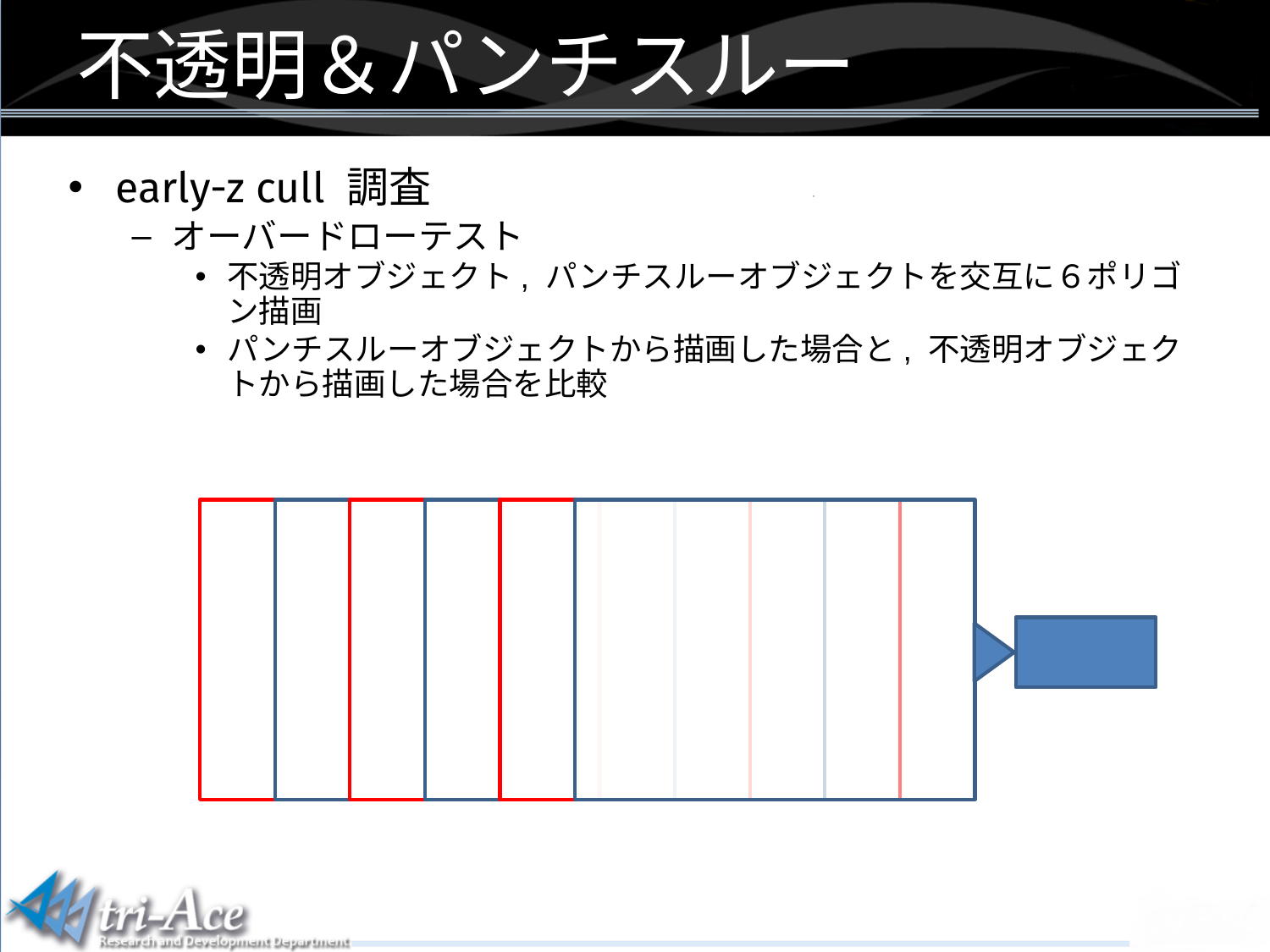

不透明＆パンチスルー
early-z cull 調査
オーバードローテスト
不透明オブジェクト, パンチスルーオブジェクトを交互に６ポリゴン描画
パンチスルーオブジェクトから描画した場合と, 不透明オブジェクトから描画した場合を比較